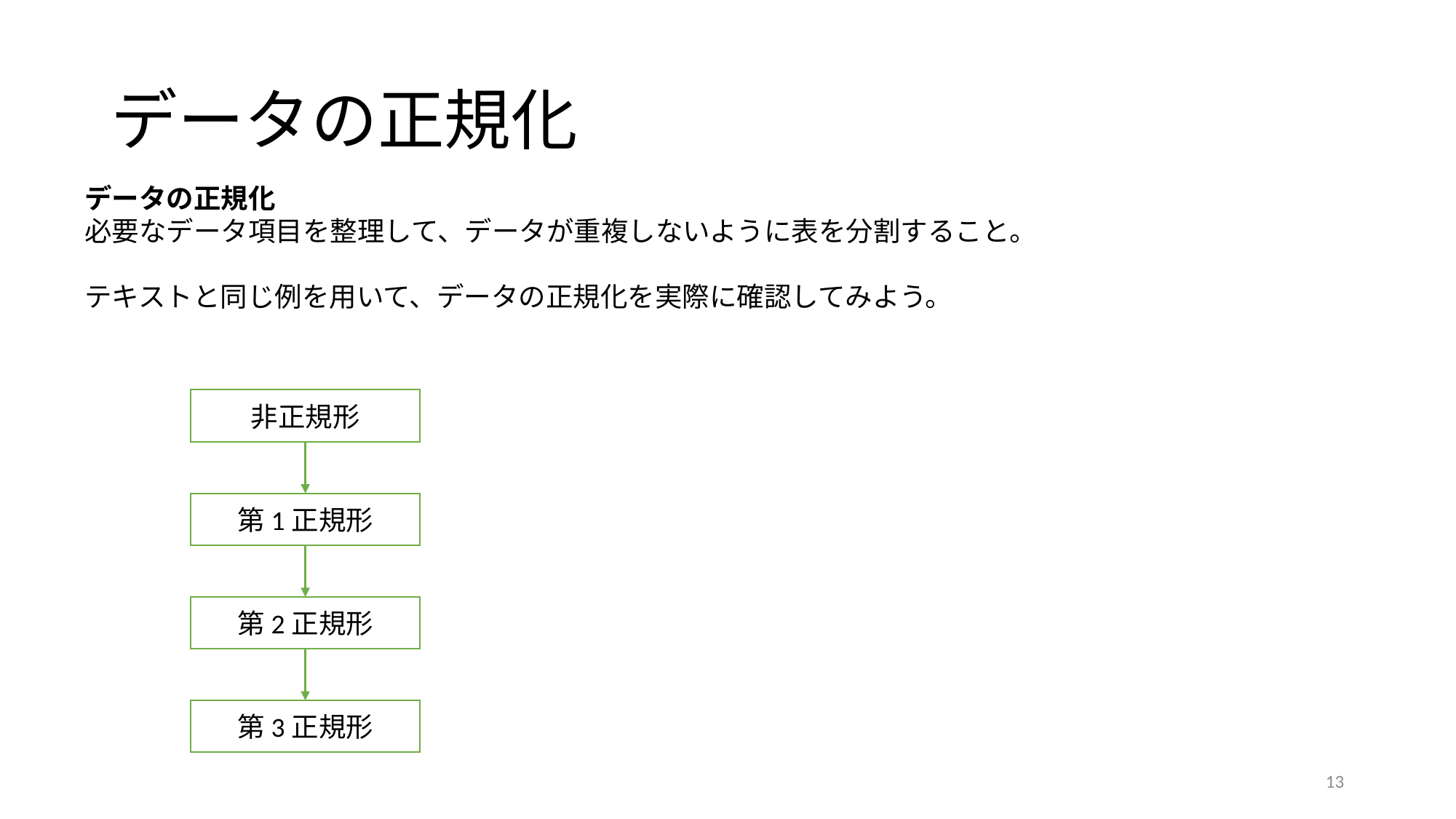

# データの正規化
データの正規化
必要なデータ項目を整理して、データが重複しないように表を分割すること。

テキストと同じ例を用いて、データの正規化を実際に確認してみよう。
非正規形
第1正規形
第2正規形
第3正規形
13